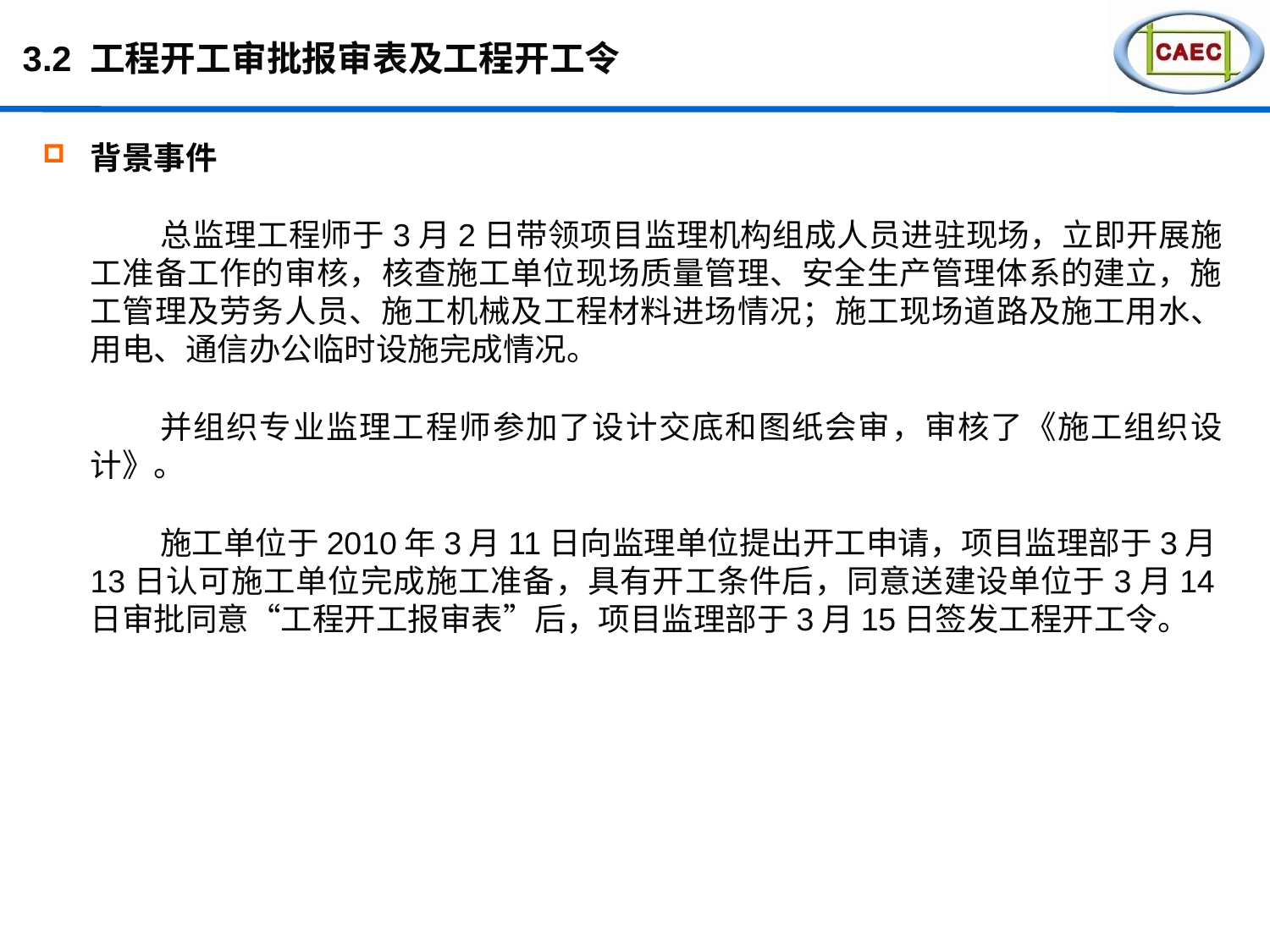

# 3.2 工程开工审批报审表及工程开工令
背景事件
总监理工程师于3月2日带领项目监理机构组成人员进驻现场，立即开展施工准备工作的审核，核查施工单位现场质量管理、安全生产管理体系的建立，施工管理及劳务人员、施工机械及工程材料进场情况；施工现场道路及施工用水、用电、通信办公临时设施完成情况。
并组织专业监理工程师参加了设计交底和图纸会审，审核了《施工组织设计》。
施工单位于2010年3月11日向监理单位提出开工申请，项目监理部于3月13日认可施工单位完成施工准备，具有开工条件后，同意送建设单位于3月14日审批同意“工程开工报审表”后，项目监理部于3月15日签发工程开工令。